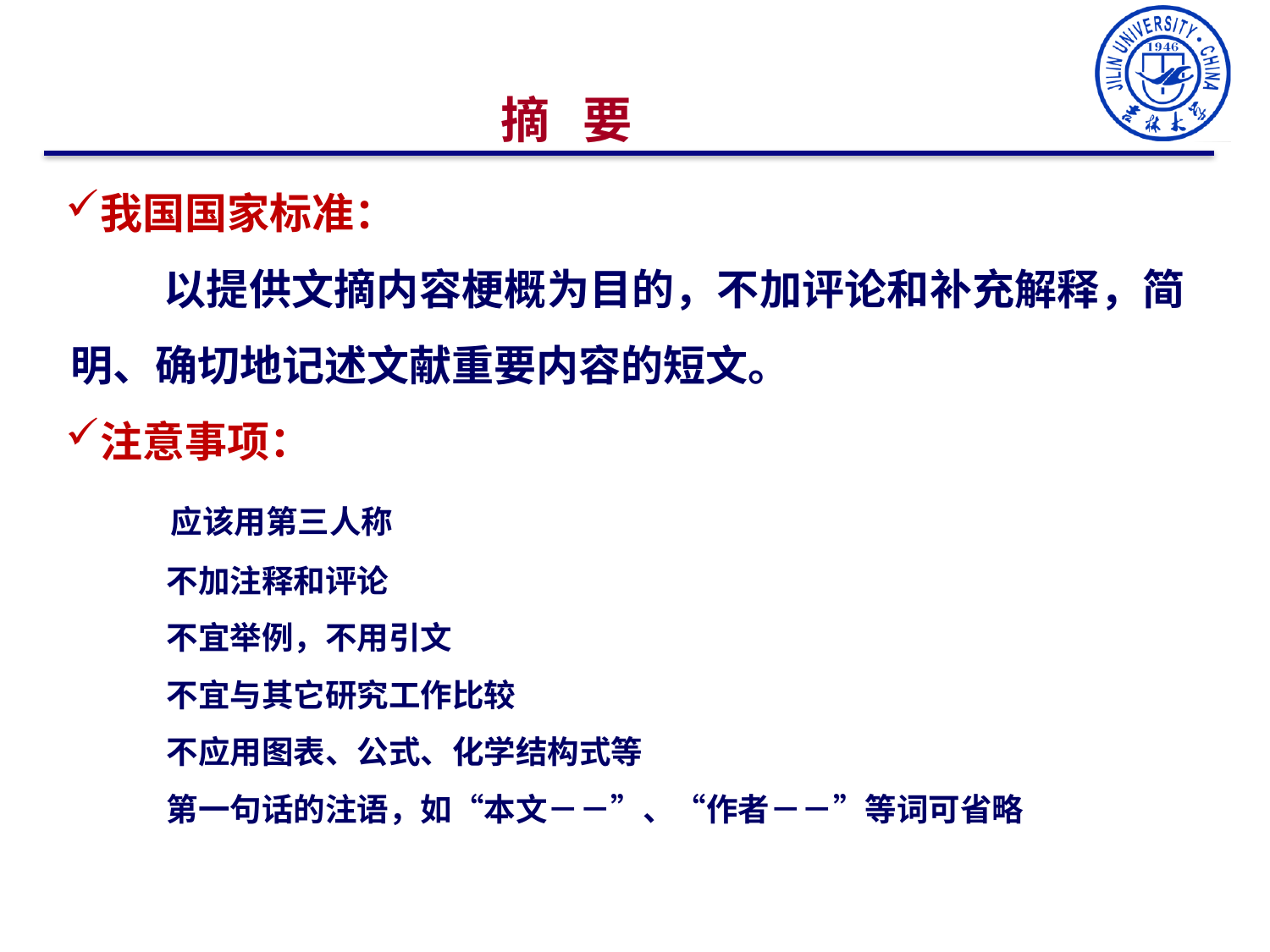

摘   要
我国国家标准：
         以提供文摘内容梗概为目的，不加评论和补充解释，简明、确切地记述文献重要内容的短文。
注意事项：
          应该用第三人称
             不加注释和评论
             不宜举例，不用引文
             不宜与其它研究工作比较
             不应用图表、公式、化学结构式等
             第一句话的注语，如“本文－－”、“作者－－”等词可省略